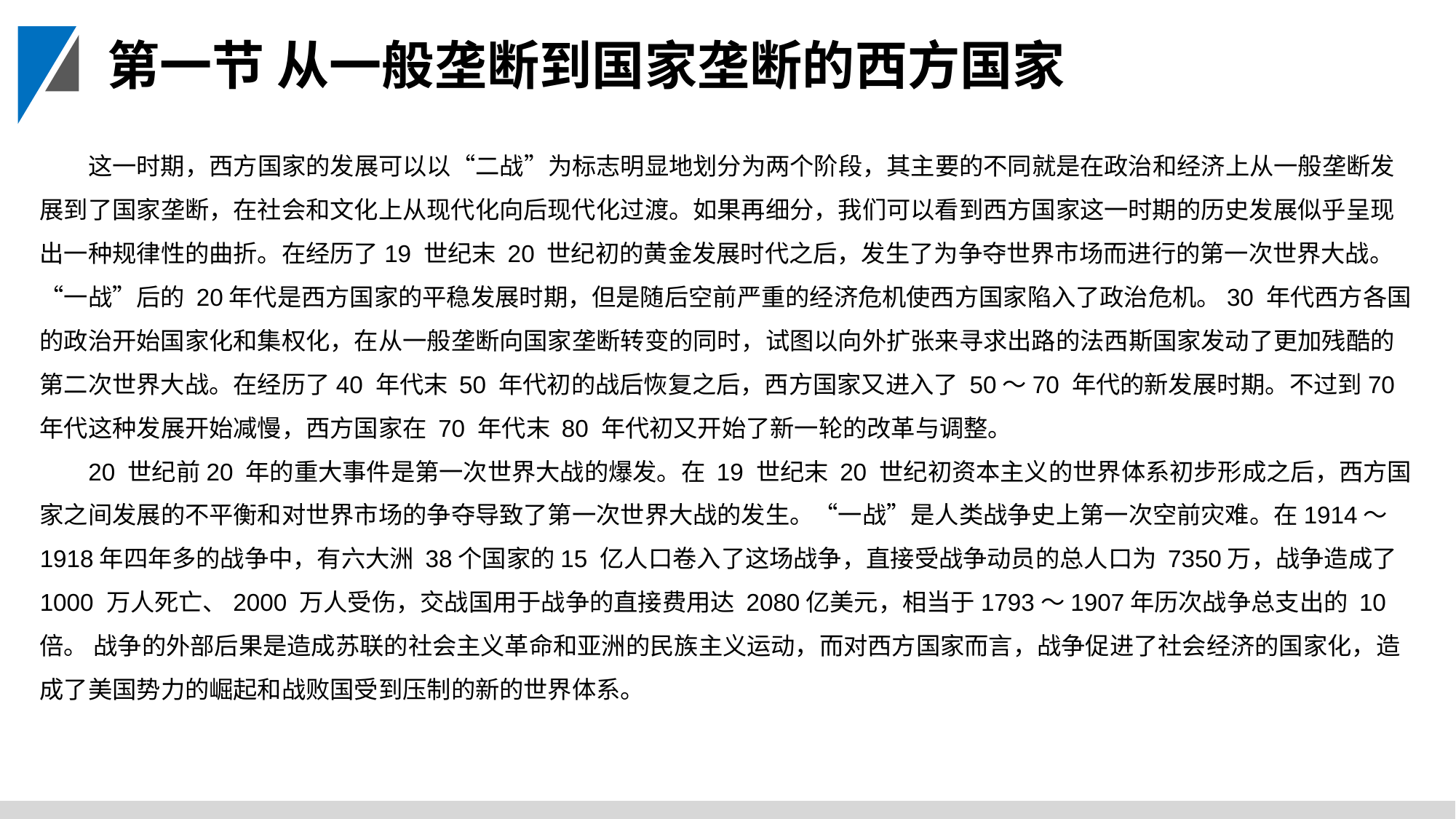

第一节 从一般垄断到国家垄断的西方国家
这一时期，西方国家的发展可以以“二战”为标志明显地划分为两个阶段，其主要的不同就是在政治和经济上从一般垄断发展到了国家垄断，在社会和文化上从现代化向后现代化过渡。如果再细分，我们可以看到西方国家这一时期的历史发展似乎呈现出一种规律性的曲折。在经历了19 世纪末 20 世纪初的黄金发展时代之后，发生了为争夺世界市场而进行的第一次世界大战。“一战”后的 20年代是西方国家的平稳发展时期，但是随后空前严重的经济危机使西方国家陷入了政治危机。30 年代西方各国的政治开始国家化和集权化，在从一般垄断向国家垄断转变的同时，试图以向外扩张来寻求出路的法西斯国家发动了更加残酷的第二次世界大战。在经历了40 年代末 50 年代初的战后恢复之后，西方国家又进入了 50～70 年代的新发展时期。不过到70 年代这种发展开始减慢，西方国家在 70 年代末 80 年代初又开始了新一轮的改革与调整。
20 世纪前20 年的重大事件是第一次世界大战的爆发。在 19 世纪末 20 世纪初资本主义的世界体系初步形成之后，西方国家之间发展的不平衡和对世界市场的争夺导致了第一次世界大战的发生。“一战”是人类战争史上第一次空前灾难。在1914～1918年四年多的战争中，有六大洲 38个国家的15 亿人口卷入了这场战争，直接受战争动员的总人口为 7350万，战争造成了1000 万人死亡、2000 万人受伤，交战国用于战争的直接费用达 2080亿美元，相当于1793～1907年历次战争总支出的 10 倍。 战争的外部后果是造成苏联的社会主义革命和亚洲的民族主义运动，而对西方国家而言，战争促进了社会经济的国家化，造成了美国势力的崛起和战败国受到压制的新的世界体系。